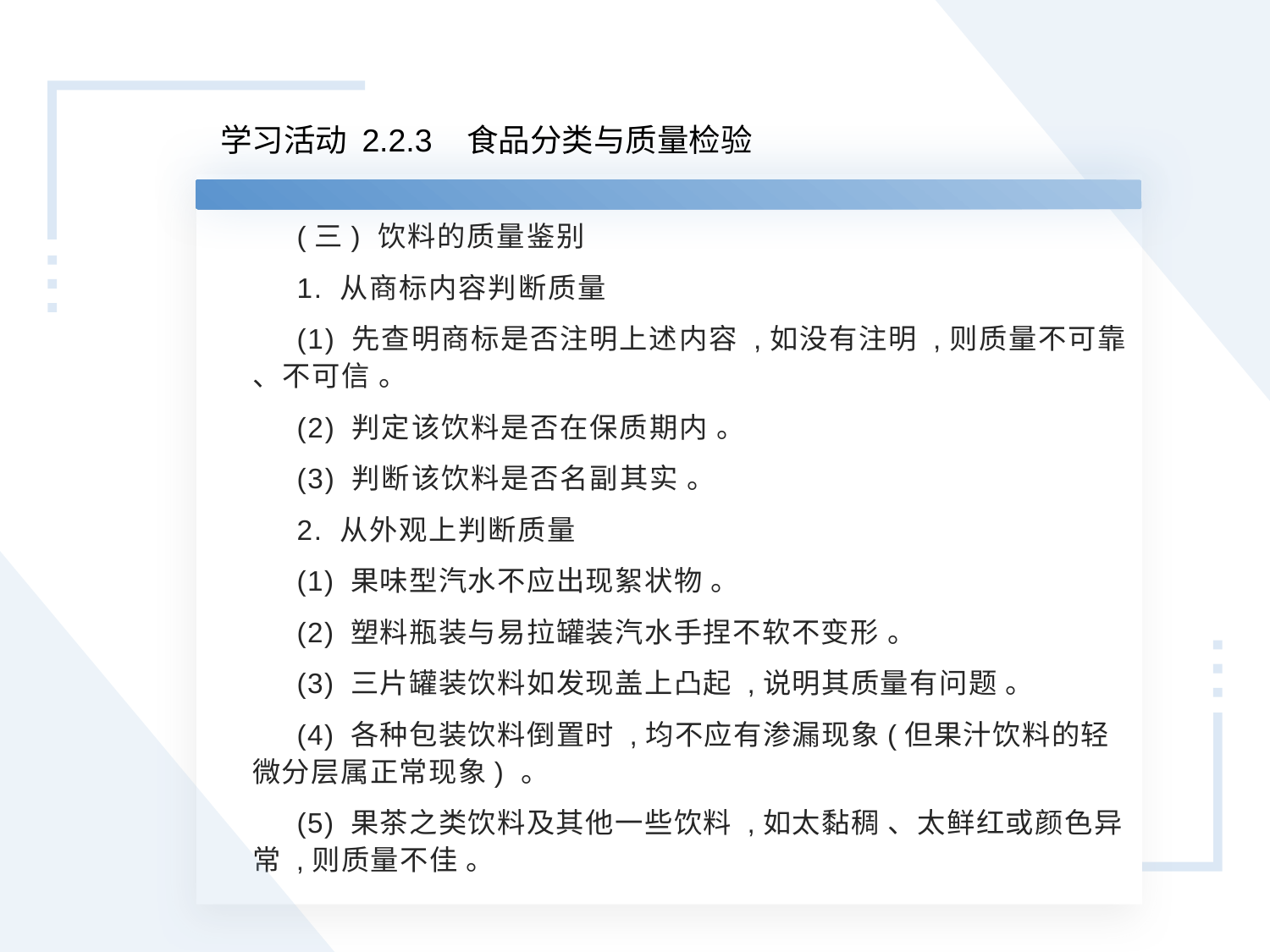

学习活动 2.2.3   食品分类与质量检验

(三) 饮料的质量鉴别
1. 从商标内容判断质量
(1) 先查明商标是否注明上述内容 ,如没有注明 ,则质量不可靠 、不可信 。
(2) 判定该饮料是否在保质期内 。
(3) 判断该饮料是否名副其实 。
2. 从外观上判断质量
(1) 果味型汽水不应出现絮状物 。
(2) 塑料瓶装与易拉罐装汽水手捏不软不变形 。
(3) 三片罐装饮料如发现盖上凸起 ,说明其质量有问题 。
(4) 各种包装饮料倒置时 ,均不应有渗漏现象(但果汁饮料的轻微分层属正常现象) 。
(5) 果茶之类饮料及其他一些饮料 ,如太黏稠 、太鲜红或颜色异常 ,则质量不佳 。